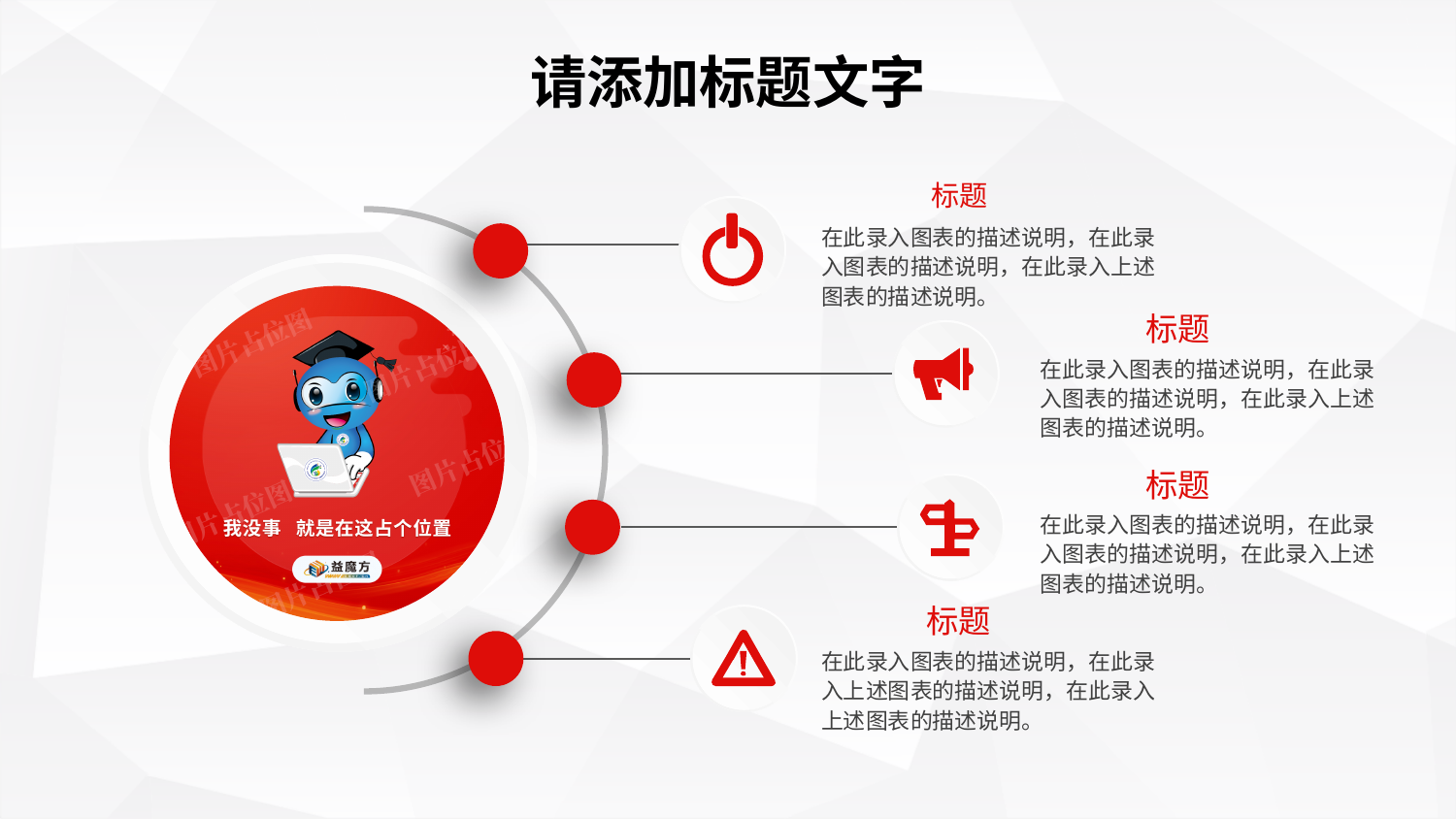

请添加标题文字
标题

在此录入图表的描述说明，在此录入图表的描述说明，在此录入上述图表的描述说明。

标题

在此录入图表的描述说明，在此录入图表的描述说明，在此录入上述图表的描述说明。

标题

在此录入图表的描述说明，在此录入图表的描述说明，在此录入上述图表的描述说明。

标题

在此录入图表的描述说明，在此录入上述图表的描述说明，在此录入上述图表的描述说明。